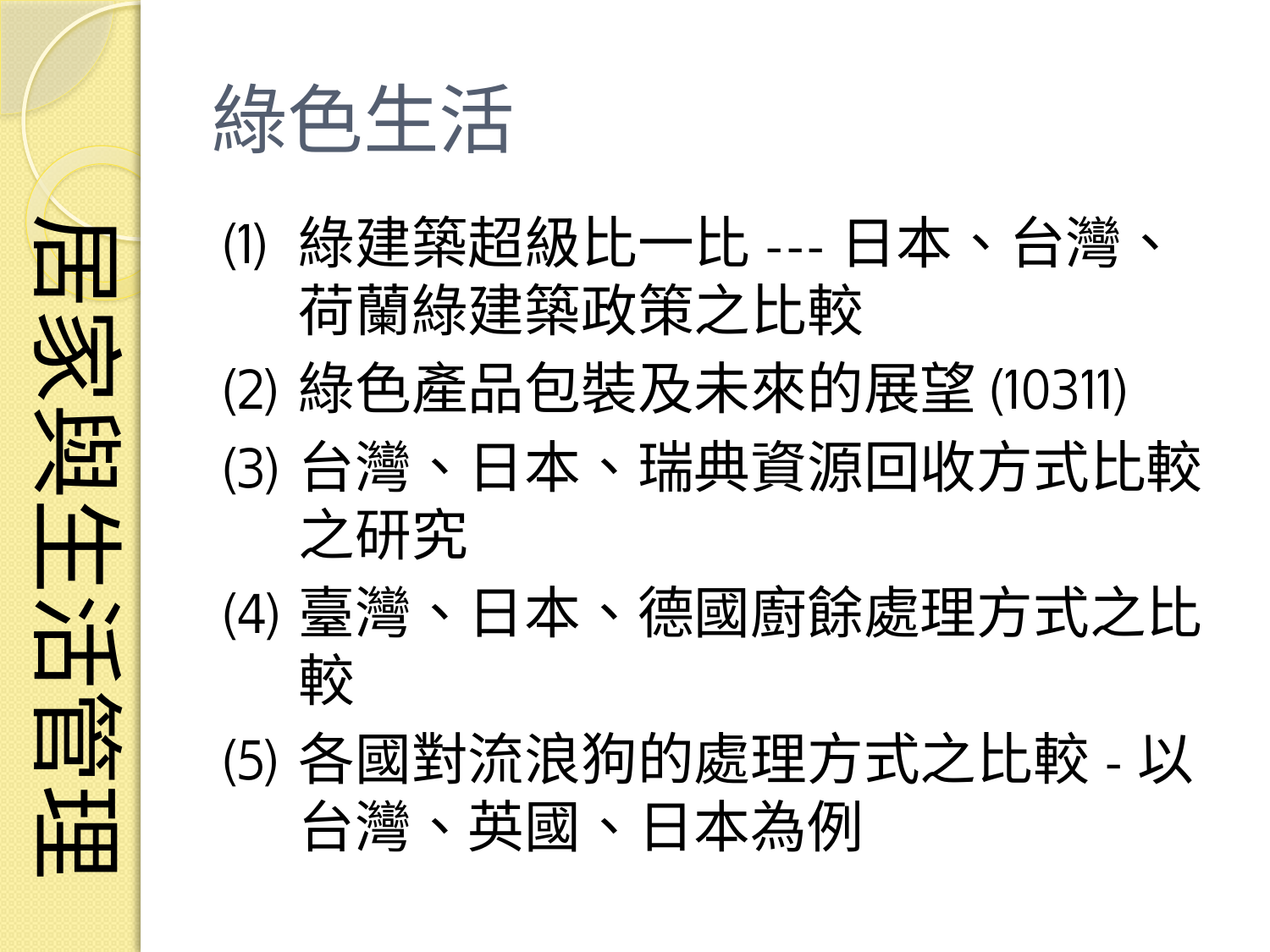

# 綠色生活
居家與生活管理
(1)	綠建築超級比一比---日本、台灣、荷蘭綠建築政策之比較
(2)	綠色產品包裝及未來的展望(10311)
(3)	台灣、日本、瑞典資源回收方式比較之研究
(4)	臺灣、日本、德國廚餘處理方式之比較
(5)	各國對流浪狗的處理方式之比較-以台灣、英國、日本為例